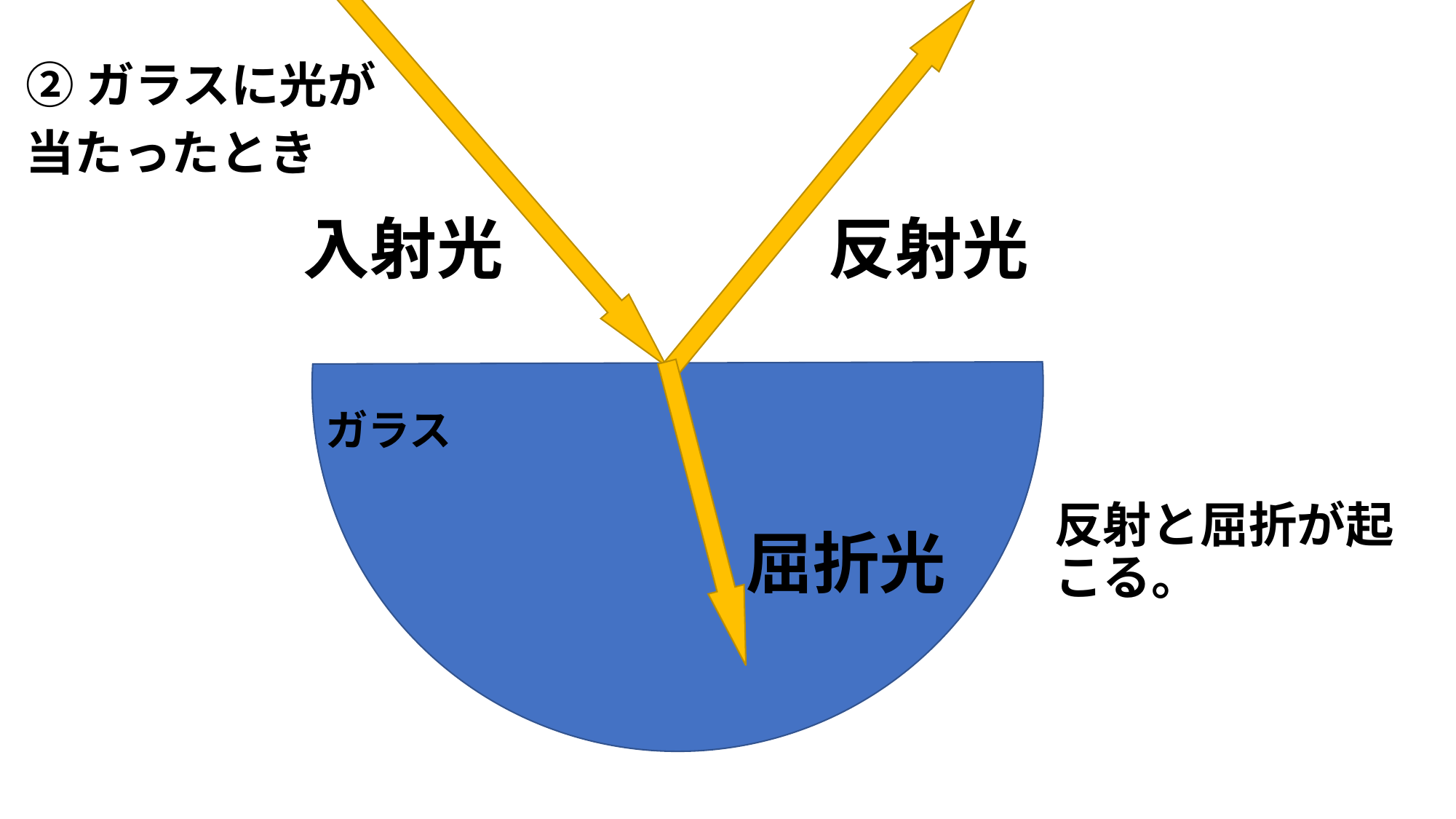

②ガラスに光が
当たったとき
入射光
反射光

ガラス
反射と屈折が起こる。
屈折光